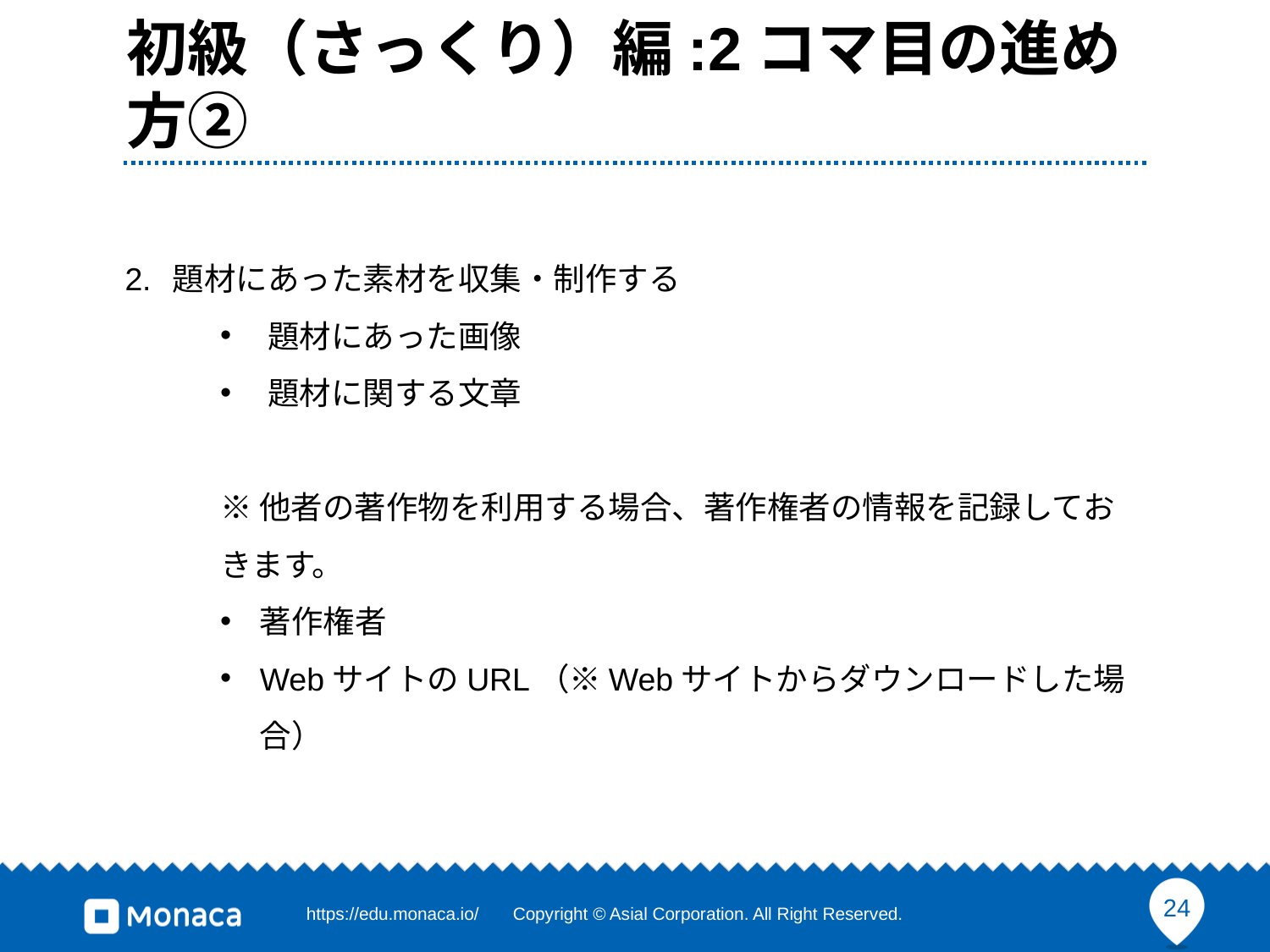

# 初級（さっくり）編:2コマ目の進め方②
題材にあった素材を収集・制作する
題材にあった画像
題材に関する文章

※他者の著作物を利用する場合、著作権者の情報を記録しておきます。
著作権者
WebサイトのURL（※Webサイトからダウンロードした場合）